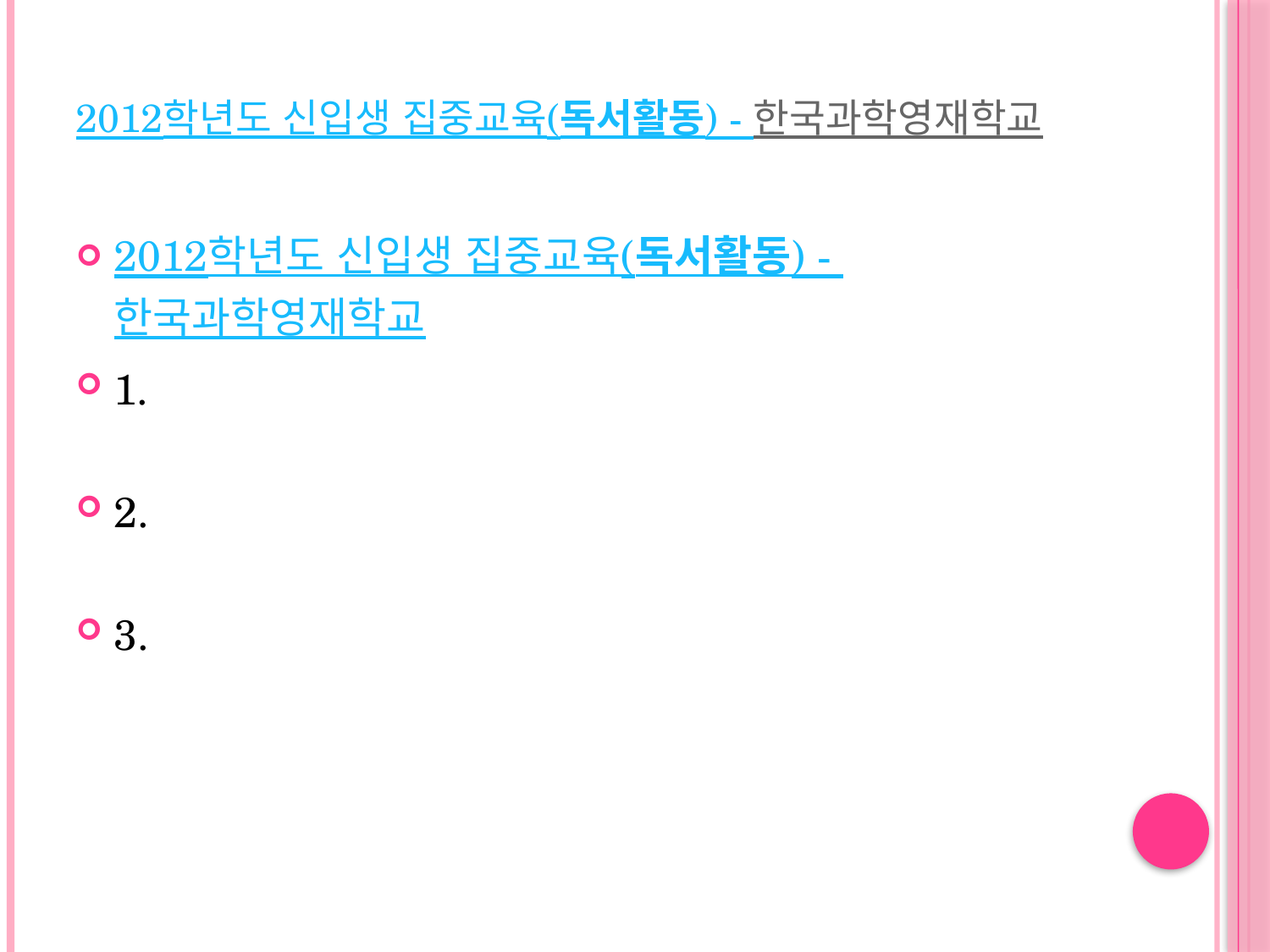

# 2012학년도 신입생 집중교육(독서활동) - 한국과학영재학교
2012학년도 신입생 집중교육(독서활동) - 한국과학영재학교
1.

2.

3.